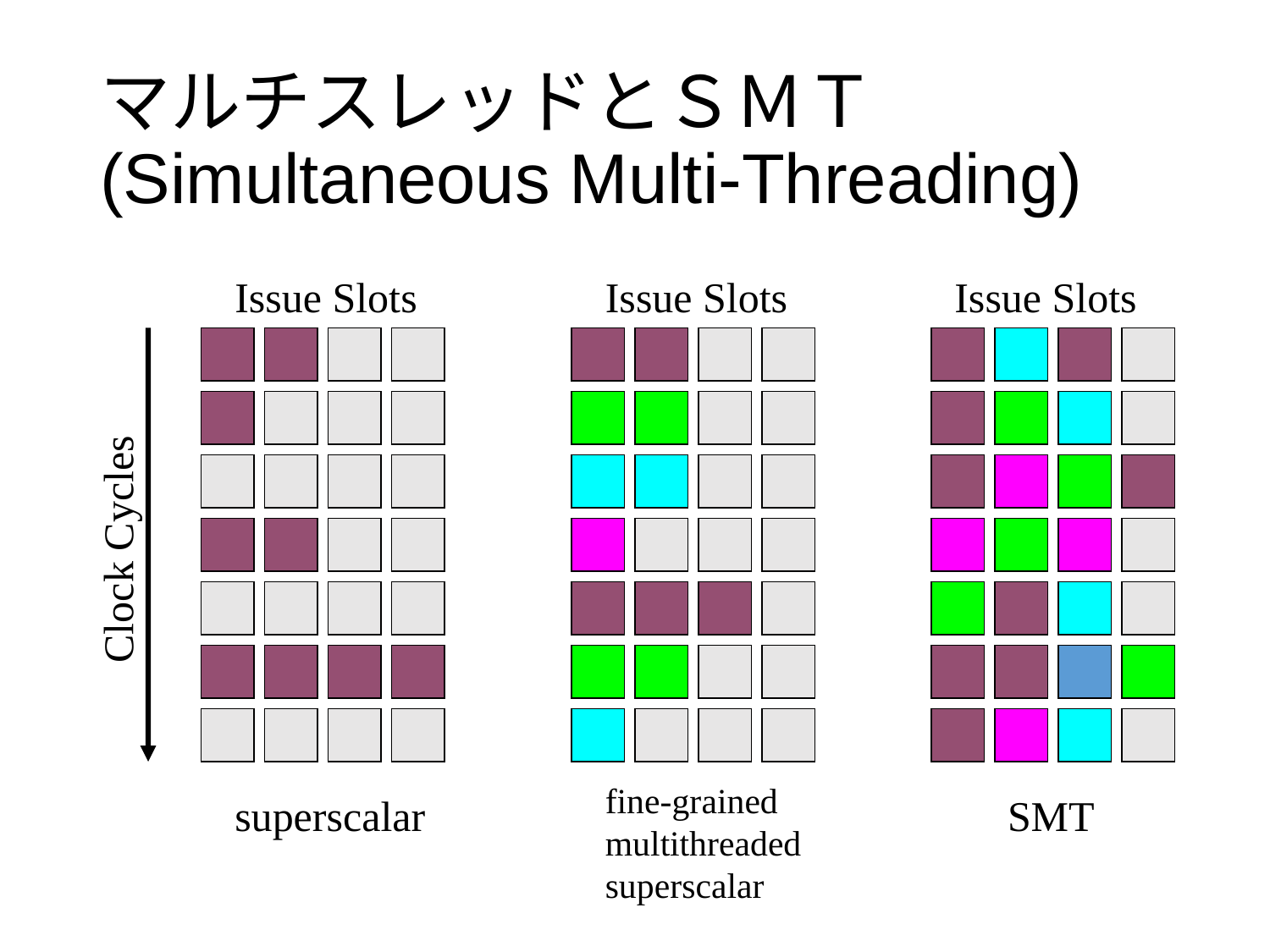

# マルチスレッドとＳＭＴ(Simultaneous Multi-Threading)
Issue Slots
Issue Slots
Issue Slots

Clock Cycles

fine-grained
multithreaded
superscalar
superscalar
SMT